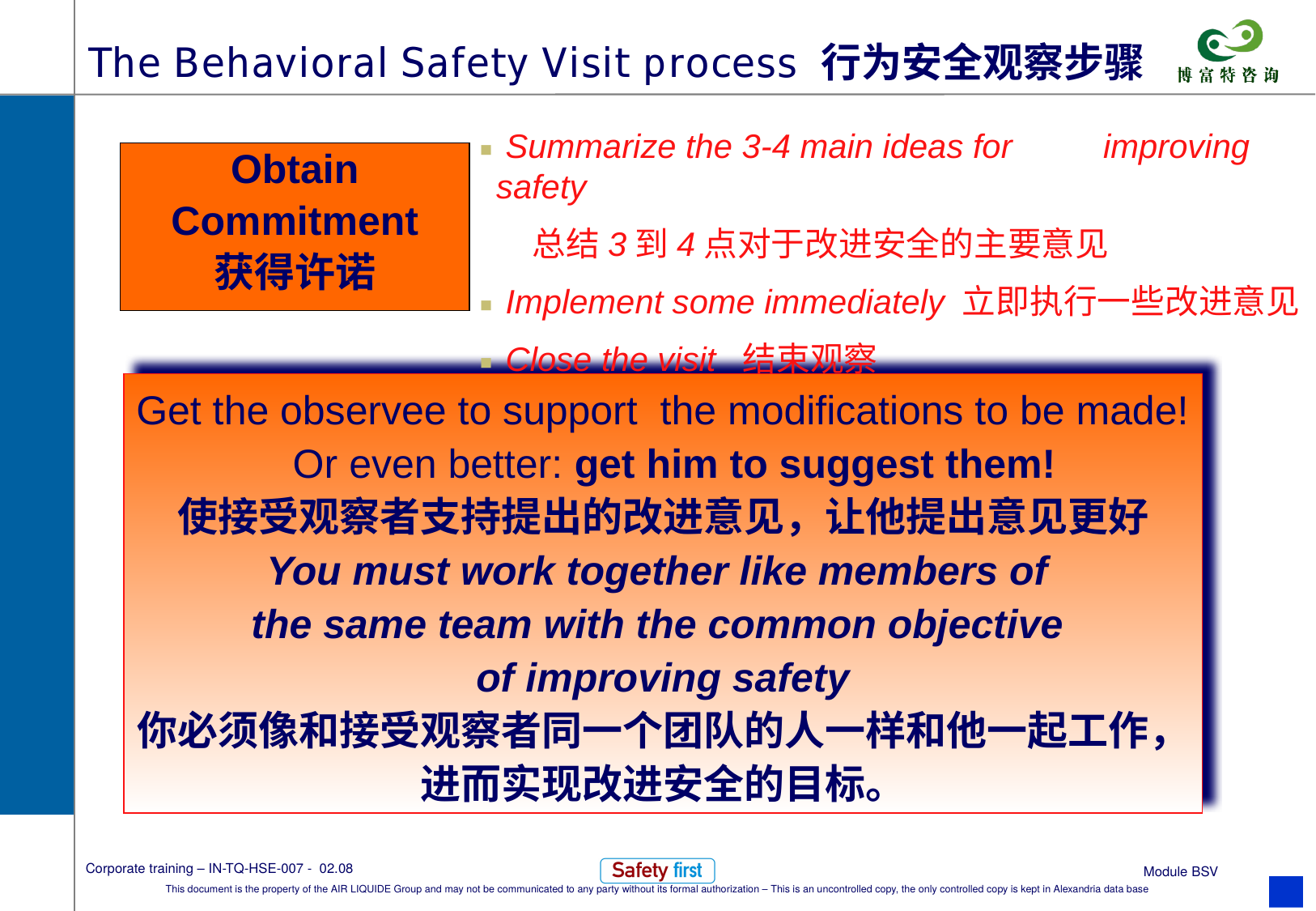

# The Behavioral Safety Visit process 行为安全观察步骤
 Summarize the 3-4 main ideas for 	improving safety
   总结3到4点对于改进安全的主要意见
 Implement some immediately 立即执行一些改进意见
 Close the visit  结束观察
Obtain
Commitment
获得许诺
Get the observee to support  the modifications to be made!
  Or even better: get him to suggest them!
使接受观察者支持提出的改进意见，让他提出意见更好
You must work together like members of
the same team with the common objective
of improving safety
你必须像和接受观察者同一个团队的人一样和他一起工作，进而实现改进安全的目标。
18